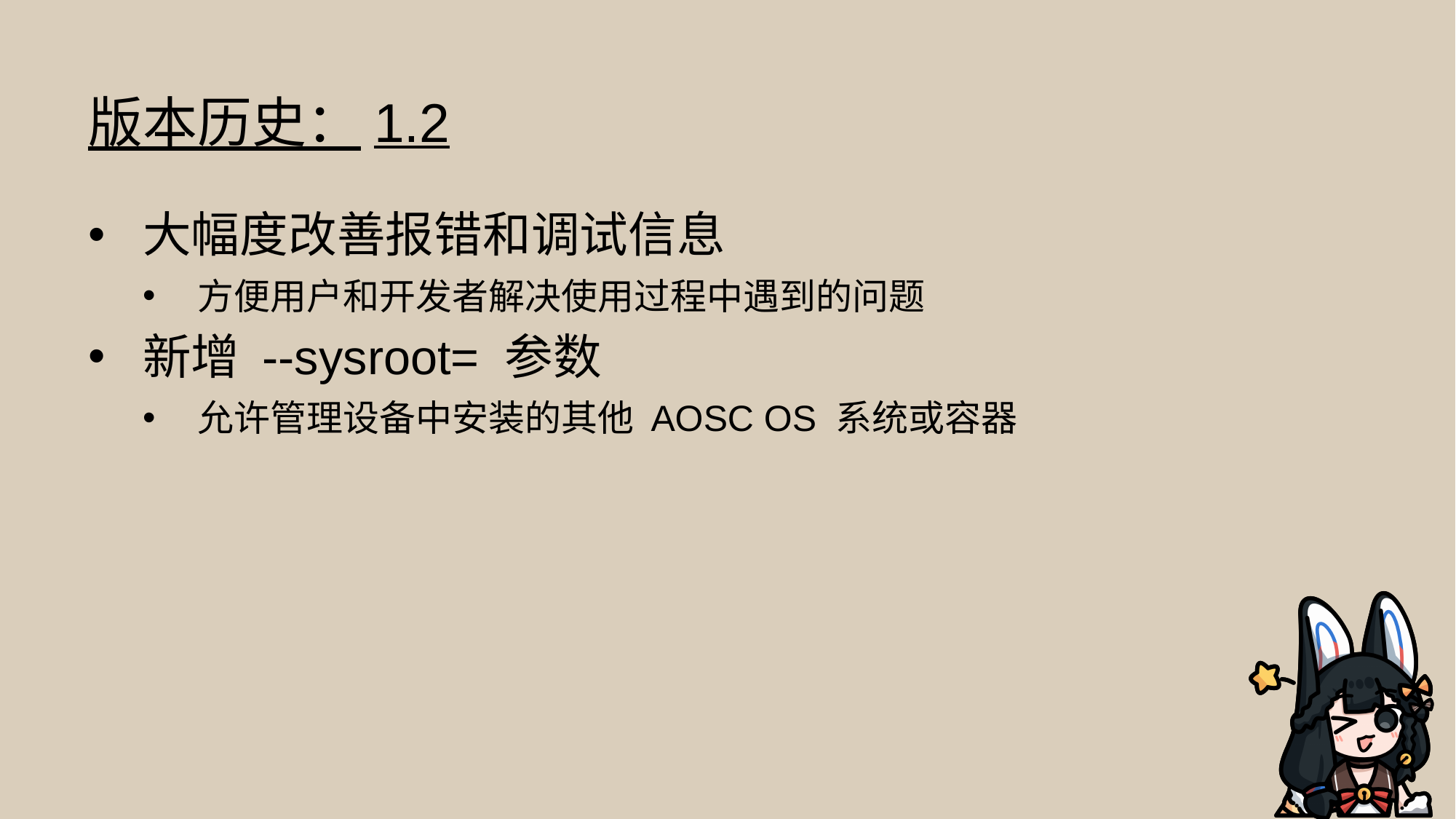

# 版本历史：1.2
大幅度改善报错和调试信息
方便用户和开发者解决使用过程中遇到的问题
新增 --sysroot= 参数
允许管理设备中安装的其他 AOSC OS 系统或容器